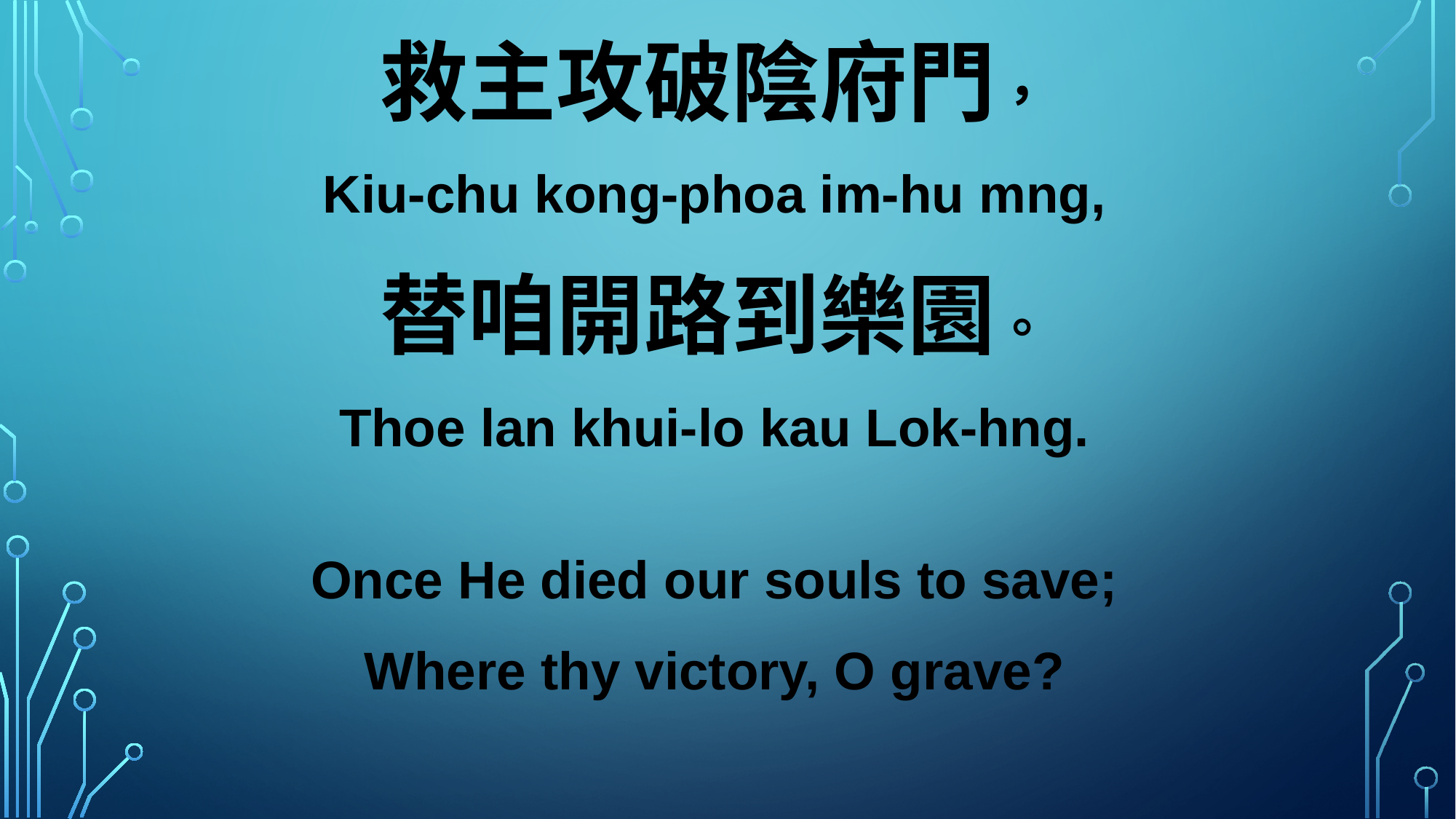

救主攻破陰府門，
Kiu-chu kong-phoa im-hu mng,
替咱開路到樂園。
Thoe lan khui-lo kau Lok-hng.

Once He died our souls to save;
Where thy victory, O grave?